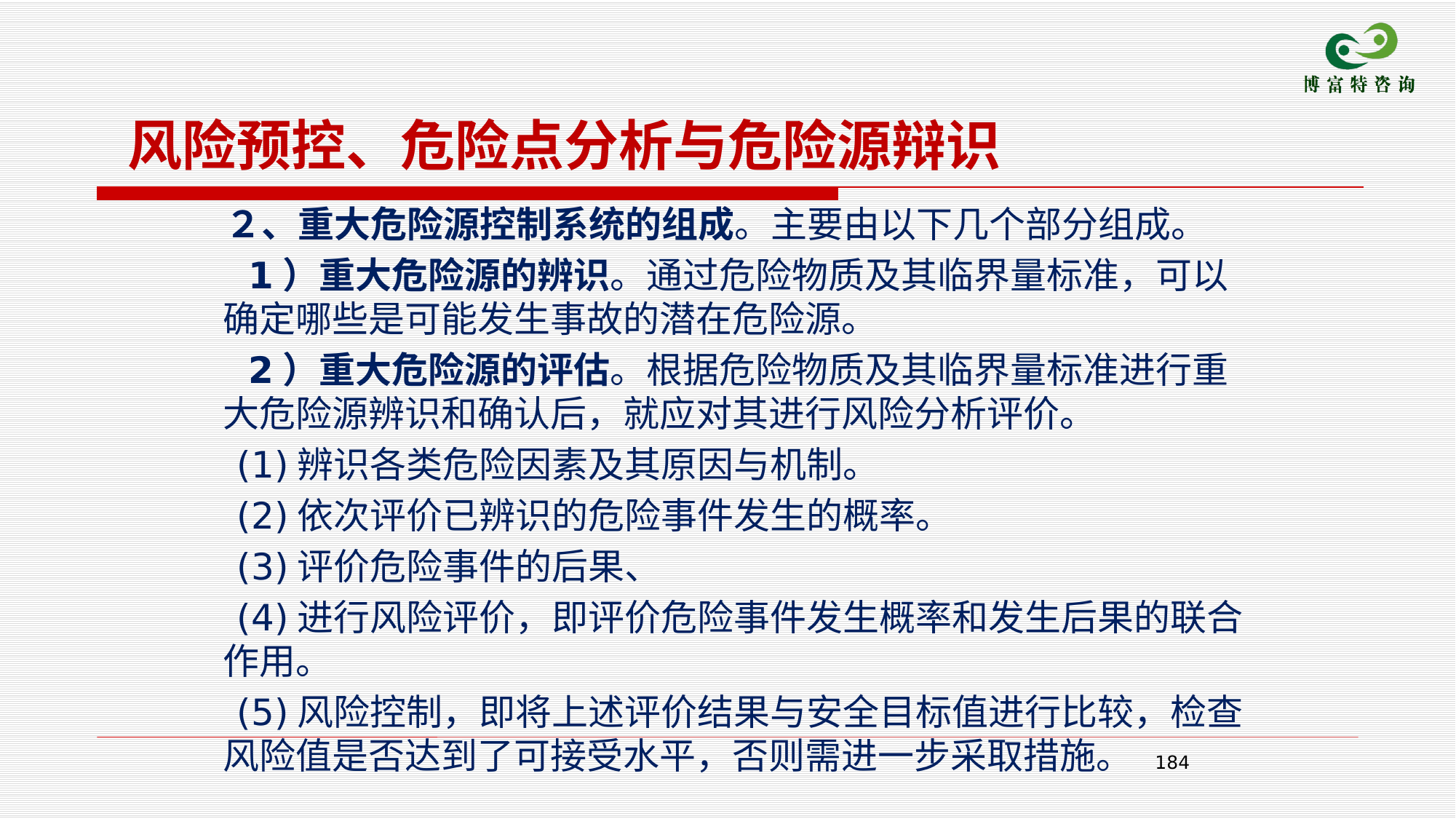

风险预控、危险点分析与危险源辩识
      ２、重大危险源控制系统的组成。主要由以下几个部分组成。
       1）重大危险源的辨识。通过危险物质及其临界量标准，可以确定哪些是可能发生事故的潜在危险源。
       2）重大危险源的评估。根据危险物质及其临界量标准进行重大危险源辨识和确认后，就应对其进行风险分析评价。
      (1)辨识各类危险因素及其原因与机制。
      (2)依次评价已辨识的危险事件发生的概率。
      (3)评价危险事件的后果、
      (4)进行风险评价，即评价危险事件发生概率和发生后果的联合作用。
      (5)风险控制，即将上述评价结果与安全目标值进行比较，检查风险值是否达到了可接受水平，否则需进一步采取措施。

184